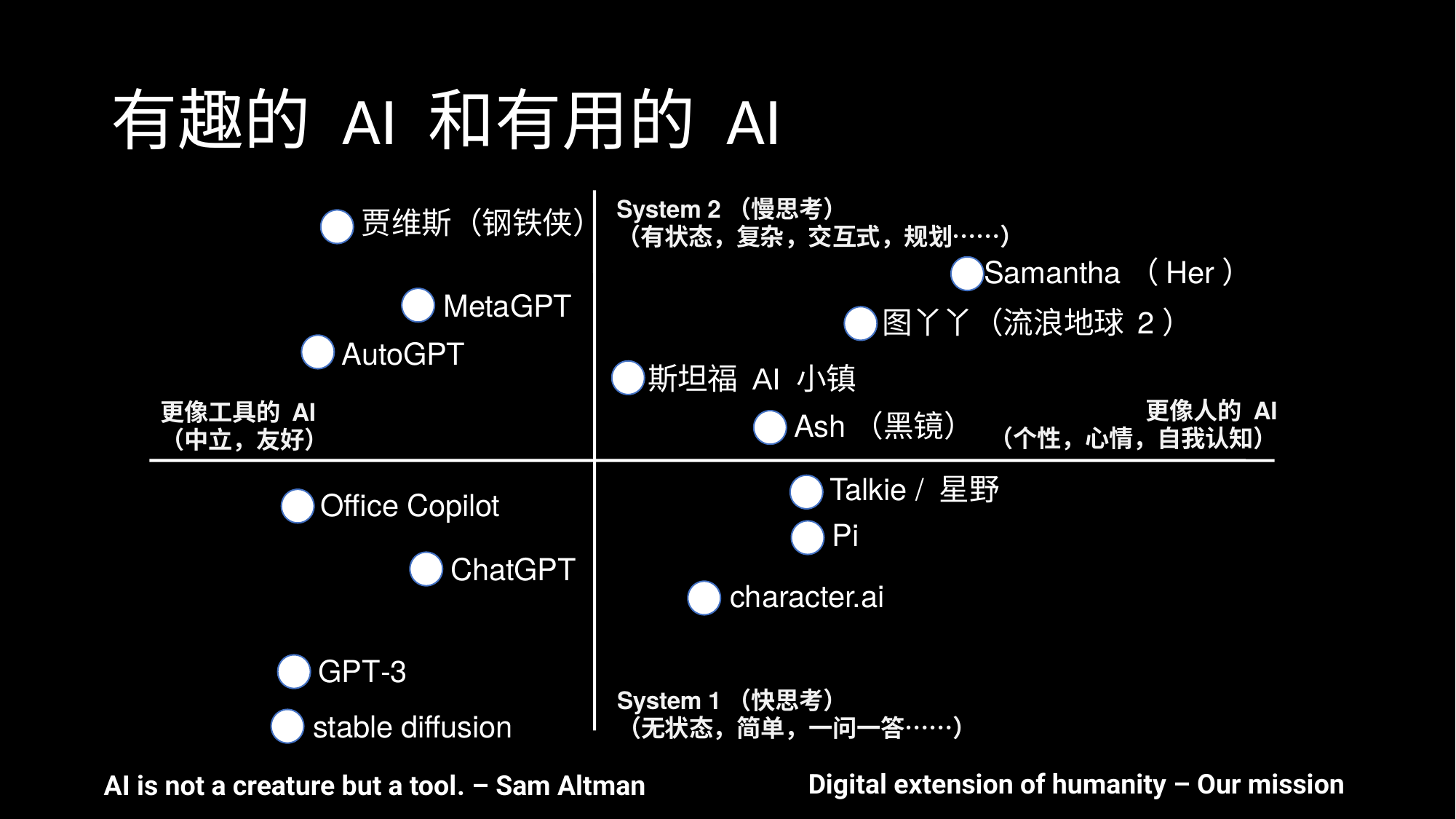

# 有趣的 AI 和有用的 AI

System 2（慢思考）
（有状态，复杂，交互式，规划……）

AutoGPT
更像人的 AI
（个性，心情，自我认知）
更像工具的 AI
（中立，友好）

Pi

ChatGPT

character.ai

GPT-3
System 1（快思考）
（无状态，简单，一问一答……）

stable diffusion
贾维斯（钢铁侠）

Samantha（Her）

MetaGPT

图丫丫（流浪地球 2）

斯坦福 AI 小镇

Ash（黑镜）
Talkie / 星野

Office Copilot
Digital extension of humanity – Our mission
AI is not a creature but a tool. – Sam Altman